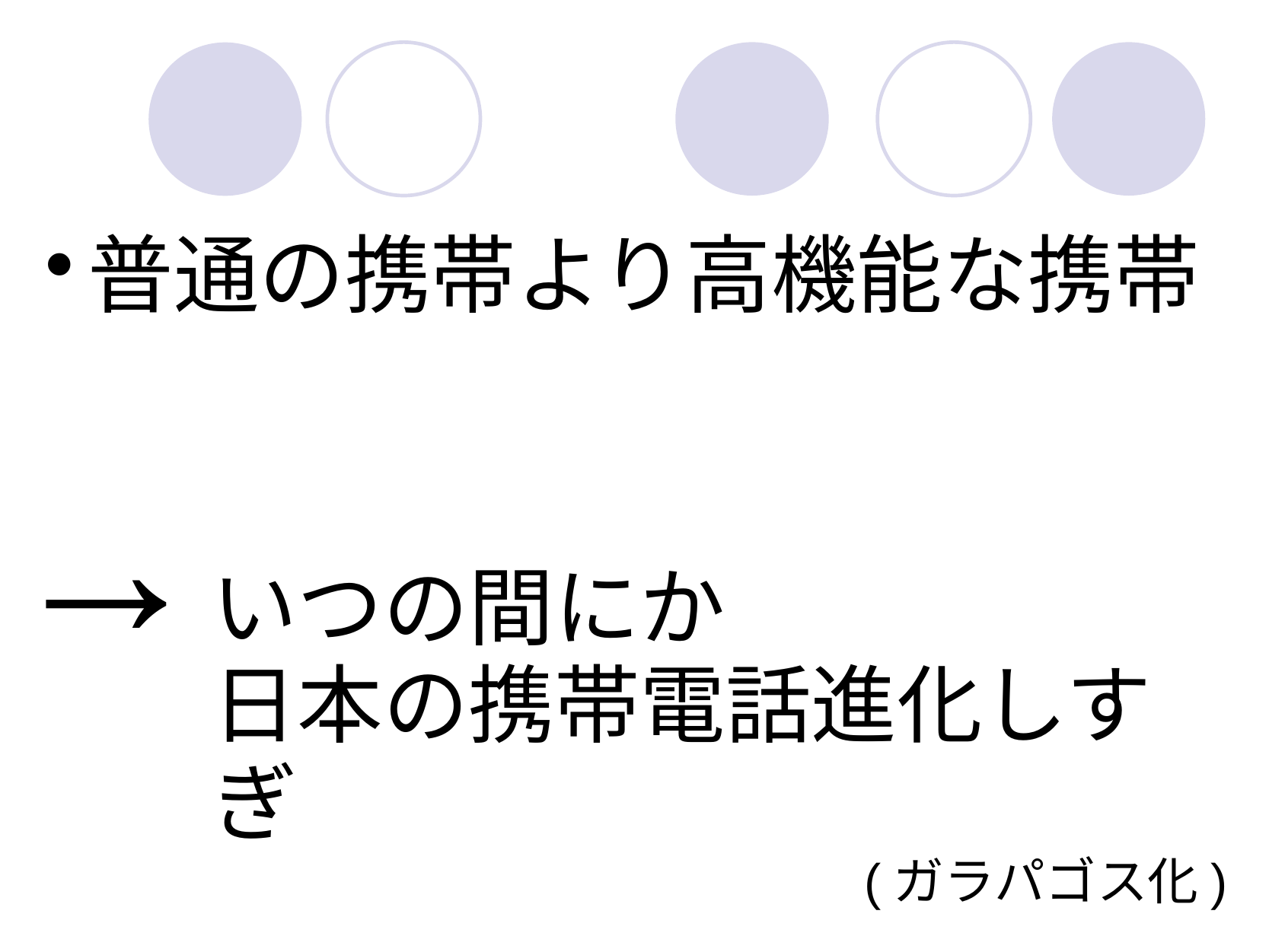

#
普通の携帯より高機能な携帯

→
いつの間にか
日本の携帯電話進化しすぎ
(ガラパゴス化)